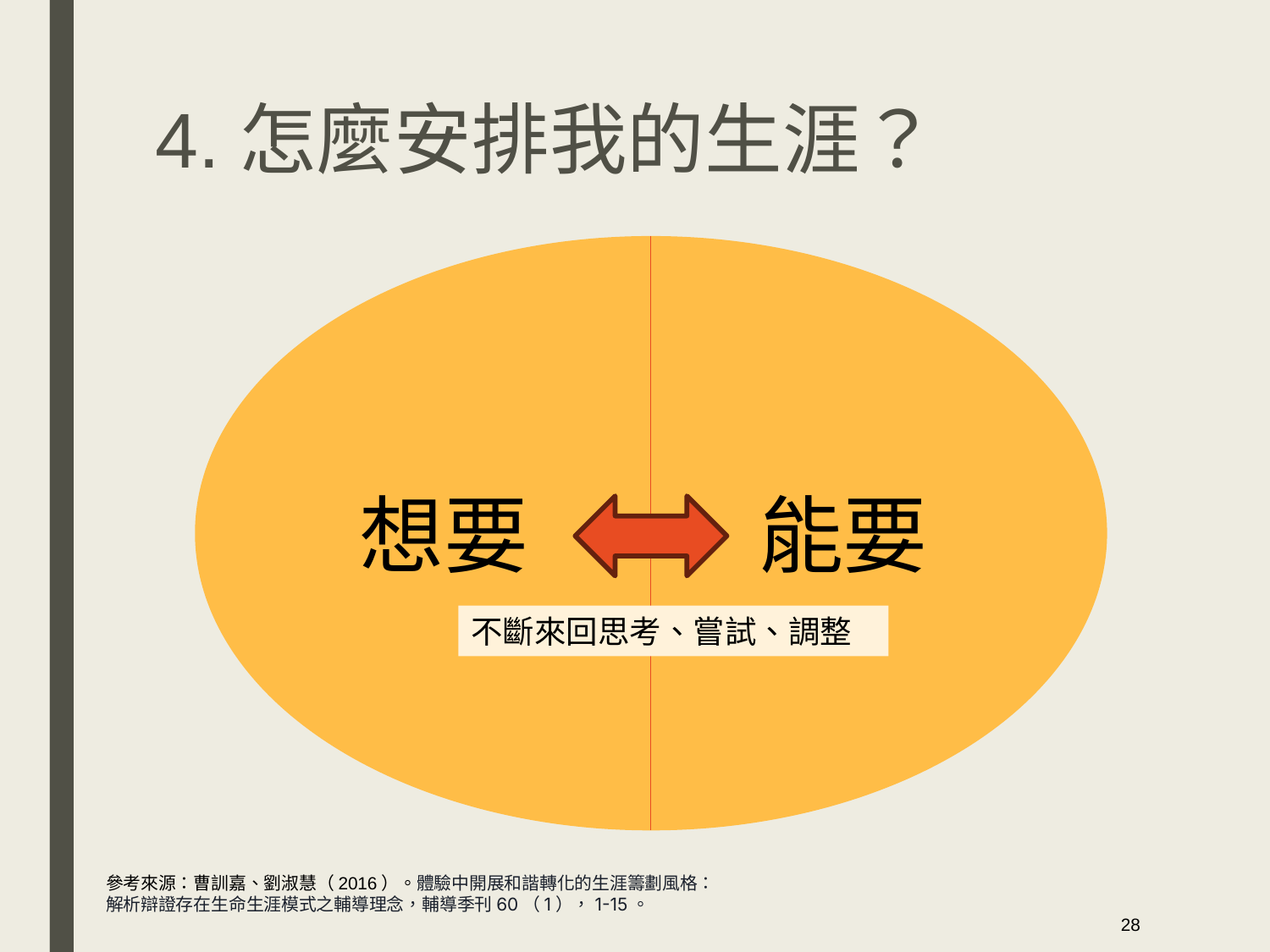

# 4.怎麼安排我的生涯？

能要
想要

不斷來回思考、嘗試、調整
參考來源：曹訓嘉、劉淑慧（2016）。體驗中開展和諧轉化的生涯籌劃風格：解析辯證存在生命生涯模式之輔導理念，輔導季刊60（1），1-15。
28